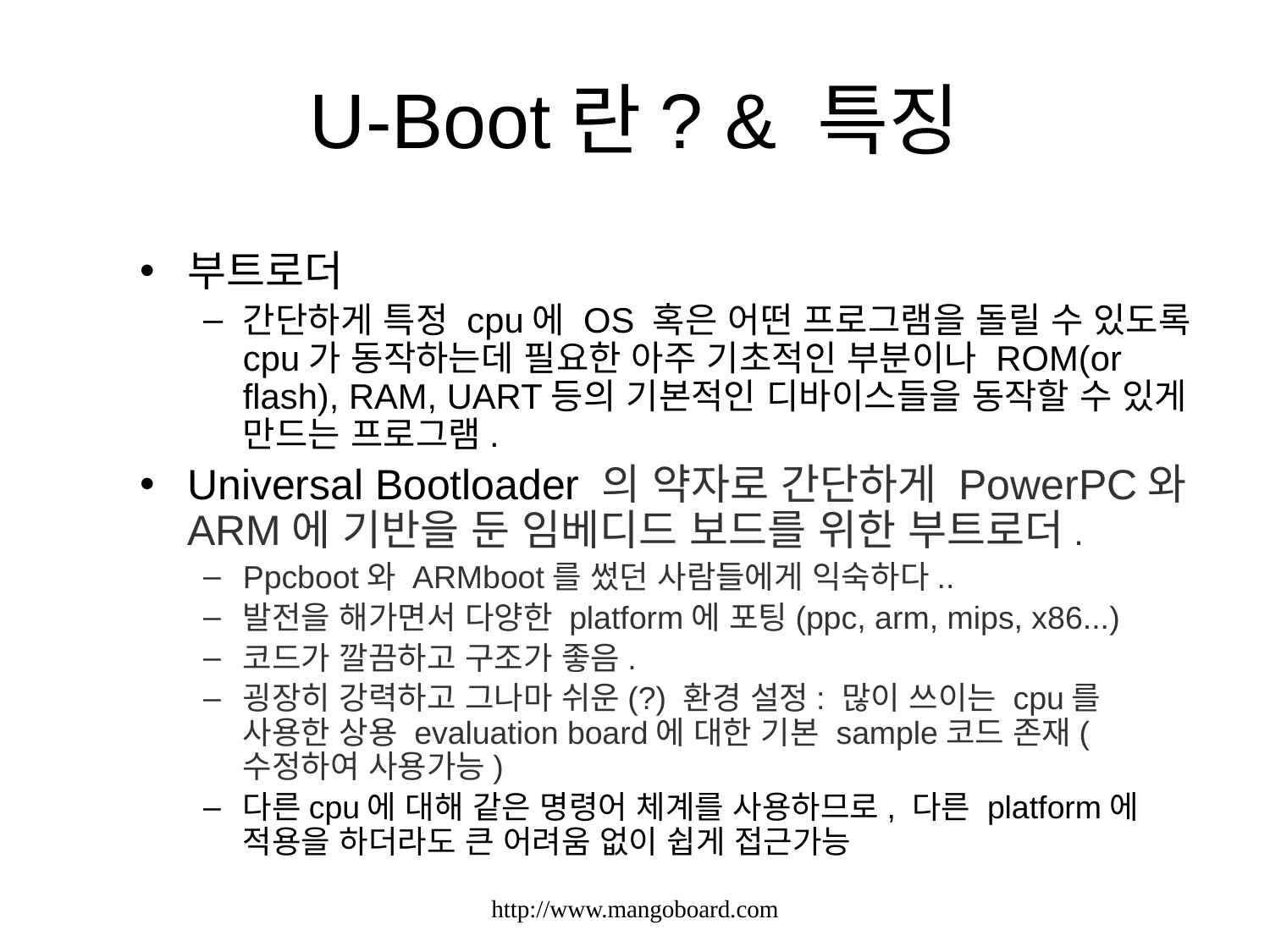

# U-Boot란? & 특징
부트로더
간단하게 특정 cpu에 OS 혹은 어떤 프로그램을 돌릴 수 있도록 cpu가 동작하는데 필요한 아주 기초적인 부분이나 ROM(or flash), RAM, UART등의 기본적인 디바이스들을 동작할 수 있게 만드는 프로그램.
Universal Bootloader 의 약자로 간단하게 PowerPC와 ARM에 기반을 둔 임베디드 보드를 위한 부트로더.
Ppcboot와 ARMboot를 썼던 사람들에게 익숙하다..
발전을 해가면서 다양한 platform에 포팅(ppc, arm, mips, x86...)
코드가 깔끔하고 구조가 좋음.
굉장히 강력하고 그나마 쉬운(?) 환경 설정: 많이 쓰이는 cpu를 사용한 상용 evaluation board에 대한 기본 sample코드 존재(수정하여 사용가능)
다른cpu에 대해 같은 명령어 체계를 사용하므로, 다른 platform에 적용을 하더라도 큰 어려움 없이 쉽게 접근가능
http://www.mangoboard.com